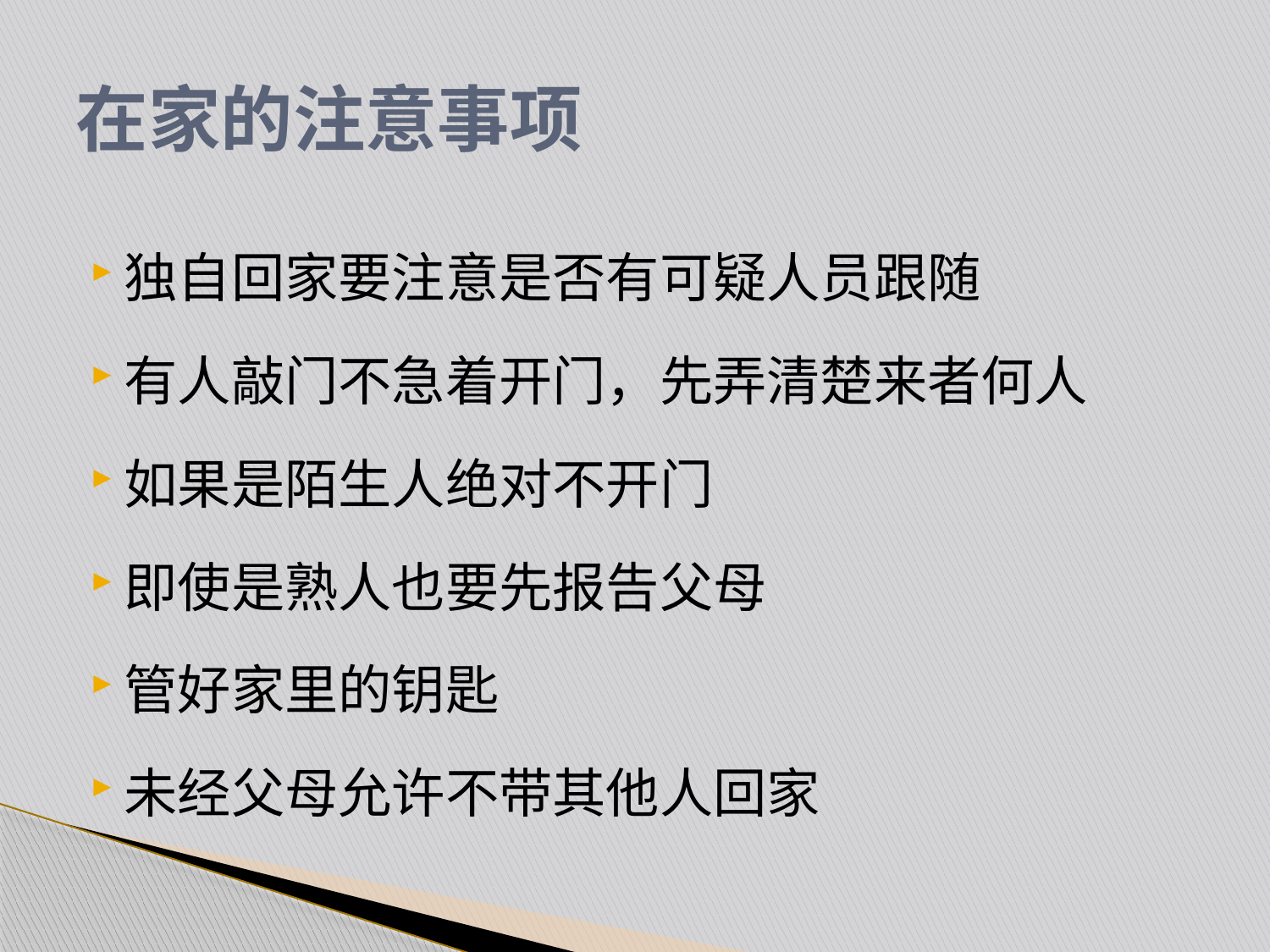

# 在家的注意事项
独自回家要注意是否有可疑人员跟随
有人敲门不急着开门，先弄清楚来者何人
如果是陌生人绝对不开门
即使是熟人也要先报告父母
管好家里的钥匙
未经父母允许不带其他人回家